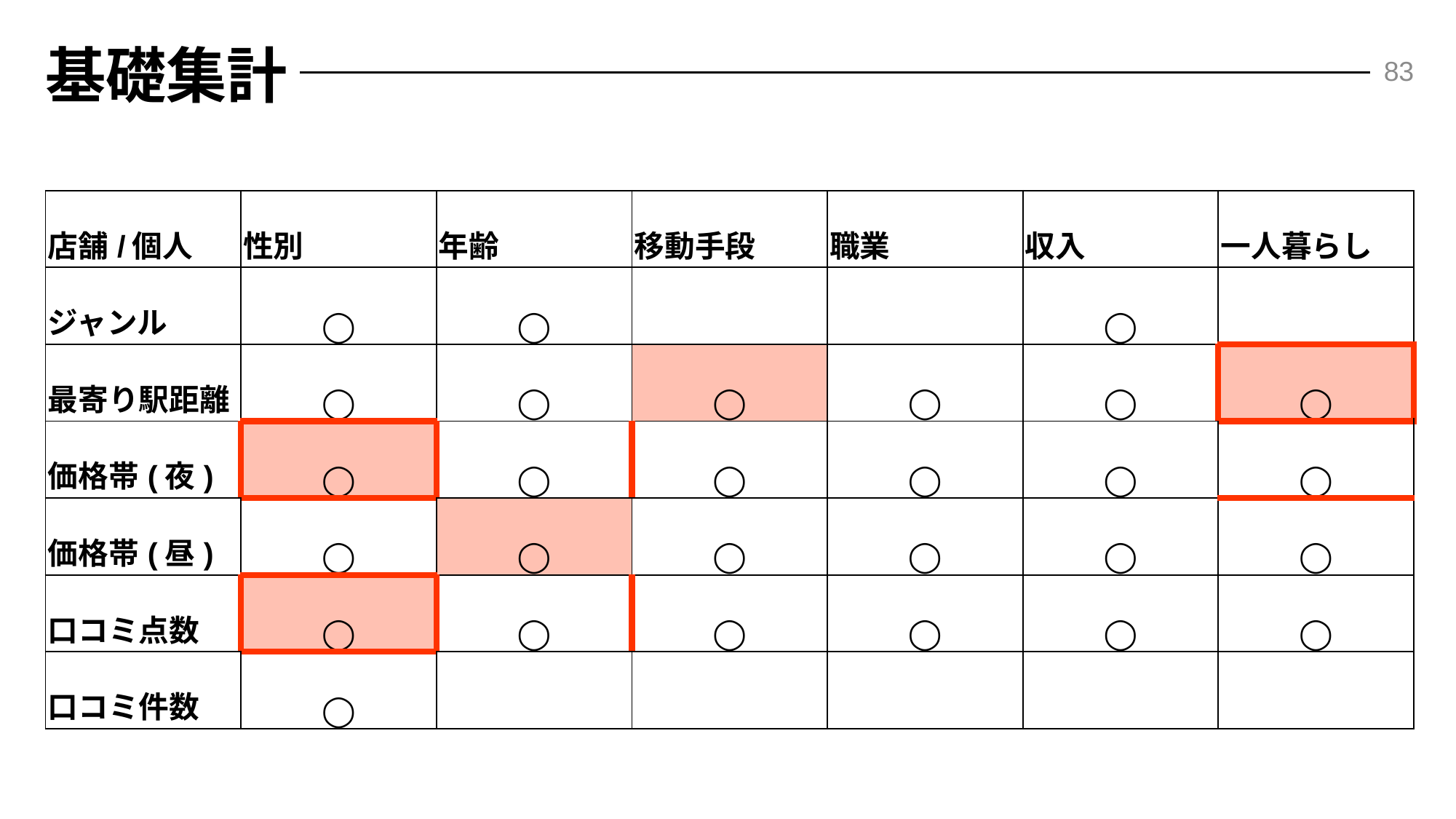

83
# 基礎集計
| 店舗/個人 | 性別 | 年齢 | 移動手段 | 職業 | 収入 | 一人暮らし |
| --- | --- | --- | --- | --- | --- | --- |
| ジャンル | ◯ | ◯ |  |  | ◯ |  |
| 最寄り駅距離 | ◯ | ◯ | ◯ | ◯ | ◯ | ◯ |
| 価格帯(夜) | ◯ | ◯ | ◯ | ◯ | ◯ | ◯ |
| 価格帯(昼) | ◯ | ◯ | ◯ | ◯ | ◯ | ◯ |
| 口コミ点数 | ◯ | ◯ | ◯ | ◯ | ◯ | ◯ |
| 口コミ件数 | ◯ |  |  |  |  |  |